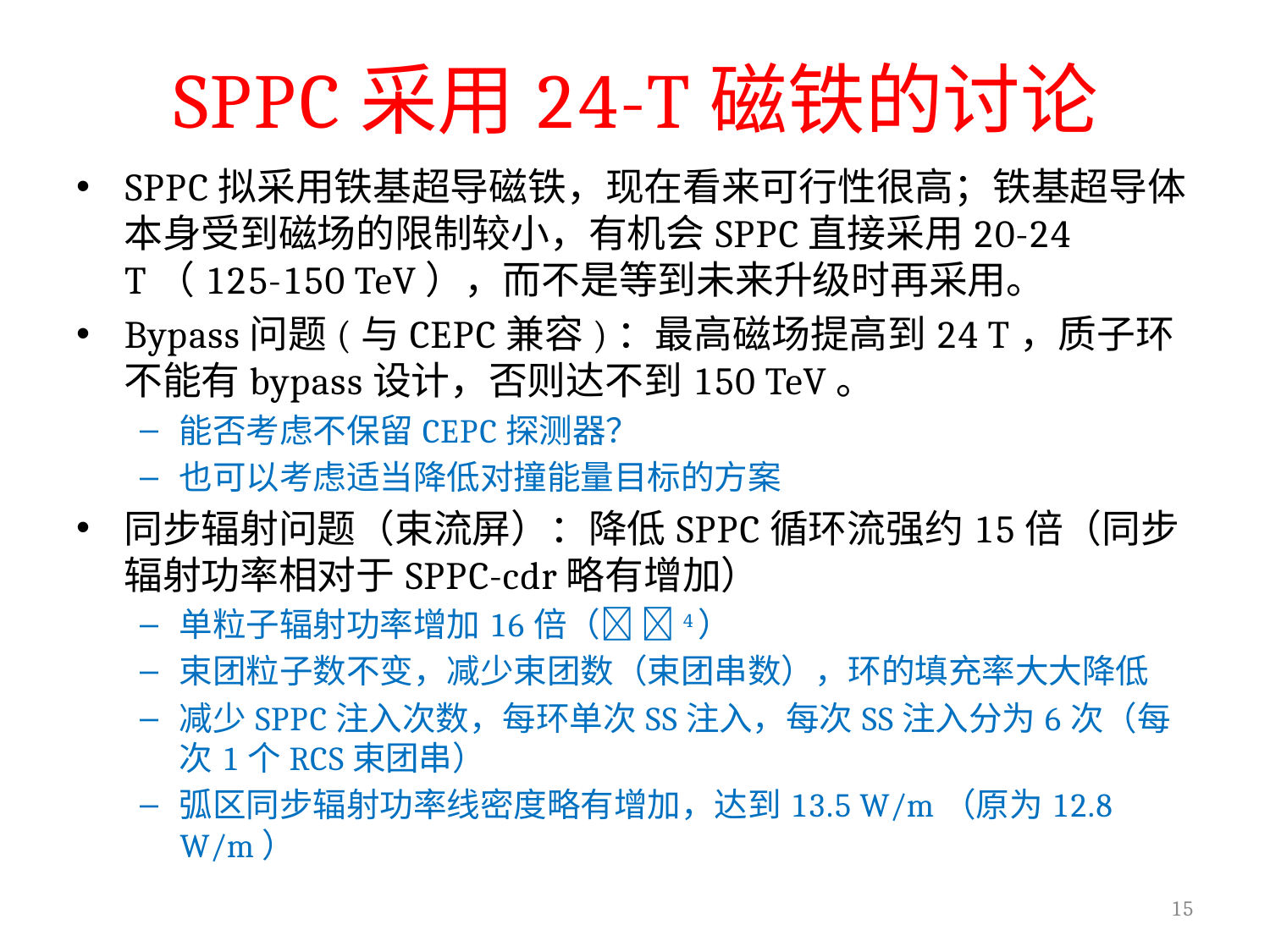

# SPPC采用24-T磁铁的讨论
SPPC拟采用铁基超导磁铁，现在看来可行性很高；铁基超导体本身受到磁场的限制较小，有机会SPPC直接采用20-24 T（125-150 TeV），而不是等到未来升级时再采用。
Bypass问题(与CEPC兼容)：最高磁场提高到24 T，质子环不能有bypass设计，否则达不到150 TeV。
能否考虑不保留CEPC探测器？
也可以考虑适当降低对撞能量目标的方案
同步辐射问题（束流屏）：降低SPPC循环流强约15倍（同步辐射功率相对于SPPC-cdr略有增加）
单粒子辐射功率增加16倍（∝ γ4）
束团粒子数不变，减少束团数（束团串数），环的填充率大大降低
减少SPPC注入次数，每环单次SS注入，每次SS注入分为6次（每次1个RCS束团串）
弧区同步辐射功率线密度略有增加，达到13.5 W/m（原为12.8 W/m）

15